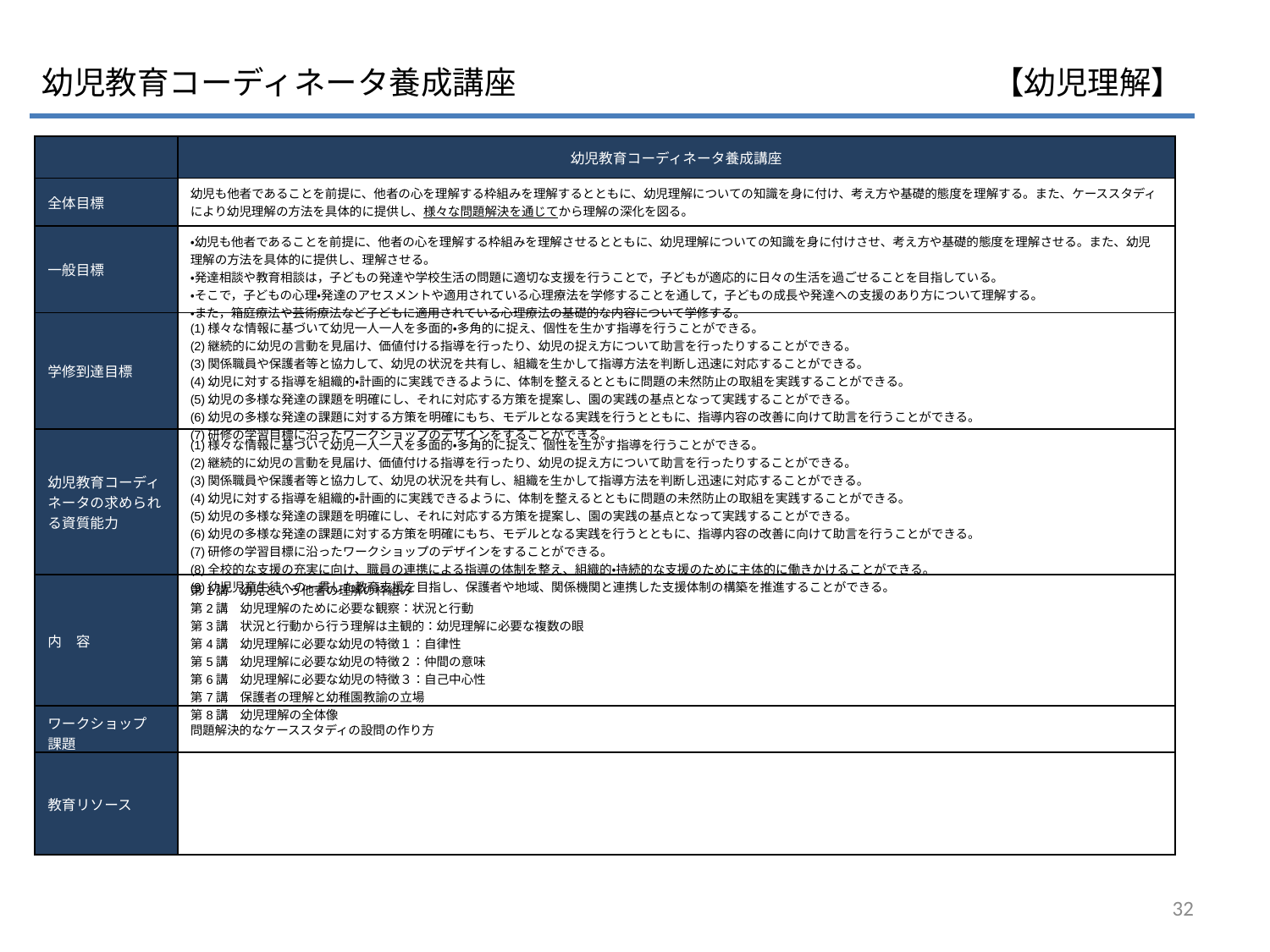

幼児教育コーディネータ養成講座　　　　　　　　　　　　　　　【幼児理解】
|  | 幼児教育コーディネータ養成講座 |
| --- | --- |
| 全体目標 | 幼児も他者であることを前提に、他者の心を理解する枠組みを理解するとともに、幼児理解についての知識を身に付け、考え方や基礎的態度を理解する。また、ケーススタディにより幼児理解の方法を具体的に提供し、様々な問題解決を通じてから理解の深化を図る。 |
| 一般目標 | ・幼児も他者であることを前提に、他者の心を理解する枠組みを理解させるとともに、幼児理解についての知識を身に付けさせ、考え方や基礎的態度を理解させる。また、幼児理解の方法を具体的に提供し、理解させる。 ・発達相談や教育相談は，子どもの発達や学校生活の問題に適切な支援を行うことで，子どもが適応的に日々の生活を過ごせることを目指している。 ・そこで，子どもの心理・発達のアセスメントや適用されている心理療法を学修することを通して，子どもの成長や発達への支援のあり方について理解する。 ・また，箱庭療法や芸術療法など子どもに適用されている心理療法の基礎的な内容について学修する。 |
| 学修到達目標 | (1)様々な情報に基づいて幼児一人一人を多面的・多角的に捉え、個性を生かす指導を行うことができる。 (2)継続的に幼児の言動を見届け、価値付ける指導を行ったり、幼児の捉え方について助言を行ったりすることができる。 (3)関係職員や保護者等と協力して、幼児の状況を共有し、組織を生かして指導方法を判断し迅速に対応することができる。 (4)幼児に対する指導を組織的・計画的に実践できるように、体制を整えるとともに問題の未然防止の取組を実践することができる。 (5)幼児の多様な発達の課題を明確にし、それに対応する方策を提案し、園の実践の基点となって実践することができる。 (6)幼児の多様な発達の課題に対する方策を明確にもち、モデルとなる実践を行うとともに、指導内容の改善に向けて助言を行うことができる。 (7)研修の学習目標に沿ったワークショップのデザインをすることができる。 |
| 幼児教育コーディネータの求められる資質能力 | (1)様々な情報に基づいて幼児一人一人を多面的・多角的に捉え、個性を生かす指導を行うことができる。 (2)継続的に幼児の言動を見届け、価値付ける指導を行ったり、幼児の捉え方について助言を行ったりすることができる。 (3)関係職員や保護者等と協力して、幼児の状況を共有し、組織を生かして指導方法を判断し迅速に対応することができる。 (4)幼児に対する指導を組織的・計画的に実践できるように、体制を整えるとともに問題の未然防止の取組を実践することができる。 (5)幼児の多様な発達の課題を明確にし、それに対応する方策を提案し、園の実践の基点となって実践することができる。 (6)幼児の多様な発達の課題に対する方策を明確にもち、モデルとなる実践を行うとともに、指導内容の改善に向けて助言を行うことができる。 (7)研修の学習目標に沿ったワークショップのデザインをすることができる。 (8)全校的な支援の充実に向け、職員の連携による指導の体制を整え、組織的・持続的な支援のために主体的に働きかけることができる。 (9)幼児児童生徒への一貫した教育支援を目指し、保護者や地域、関係機関と連携した支援体制の構築を推進することができる。 |
| 内　容 | 第1講　幼児という他者の理解の枠組み 第2講　幼児理解のために必要な観察：状況と行動 第3講　状況と行動から行う理解は主観的：幼児理解に必要な複数の眼 第4講　幼児理解に必要な幼児の特徴１：自律性 第5講　幼児理解に必要な幼児の特徴２：仲間の意味 第6講　幼児理解に必要な幼児の特徴３：自己中心性 第7講　保護者の理解と幼稚園教諭の立場 第8講　幼児理解の全体像 |
| ワークショップ 課題 | 問題解決的なケーススタディの設問の作り方 |
| 教育リソース |  |
32